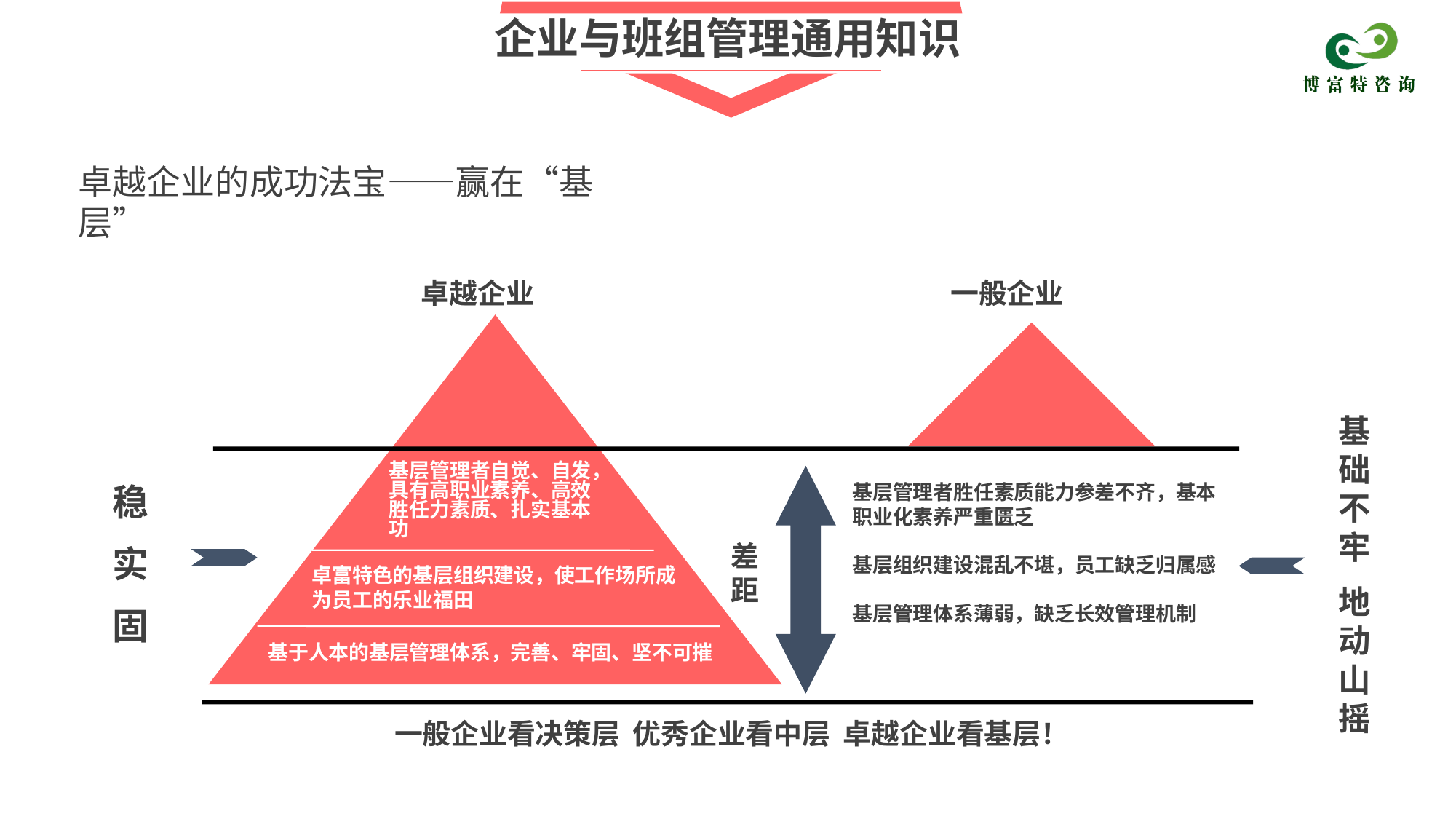

企业与班组管理通用知识
卓越企业的成功法宝——赢在“基层”
卓越企业
一般企业

基础不牢
地动山摇

基层管理者自觉、自发，具有高职业素养、高效胜任力素质、扎实基本功

稳
实
固
基层管理者胜任素质能力参差不齐，基本职业化素养严重匮乏

基层组织建设混乱不堪，员工缺乏归属感

基层管理体系薄弱，缺乏长效管理机制

差
距

卓富特色的基层组织建设，使工作场所成为员工的乐业福田

基于人本的基层管理体系，完善、牢固、坚不可摧

一般企业看决策层  优秀企业看中层  卓越企业看基层！